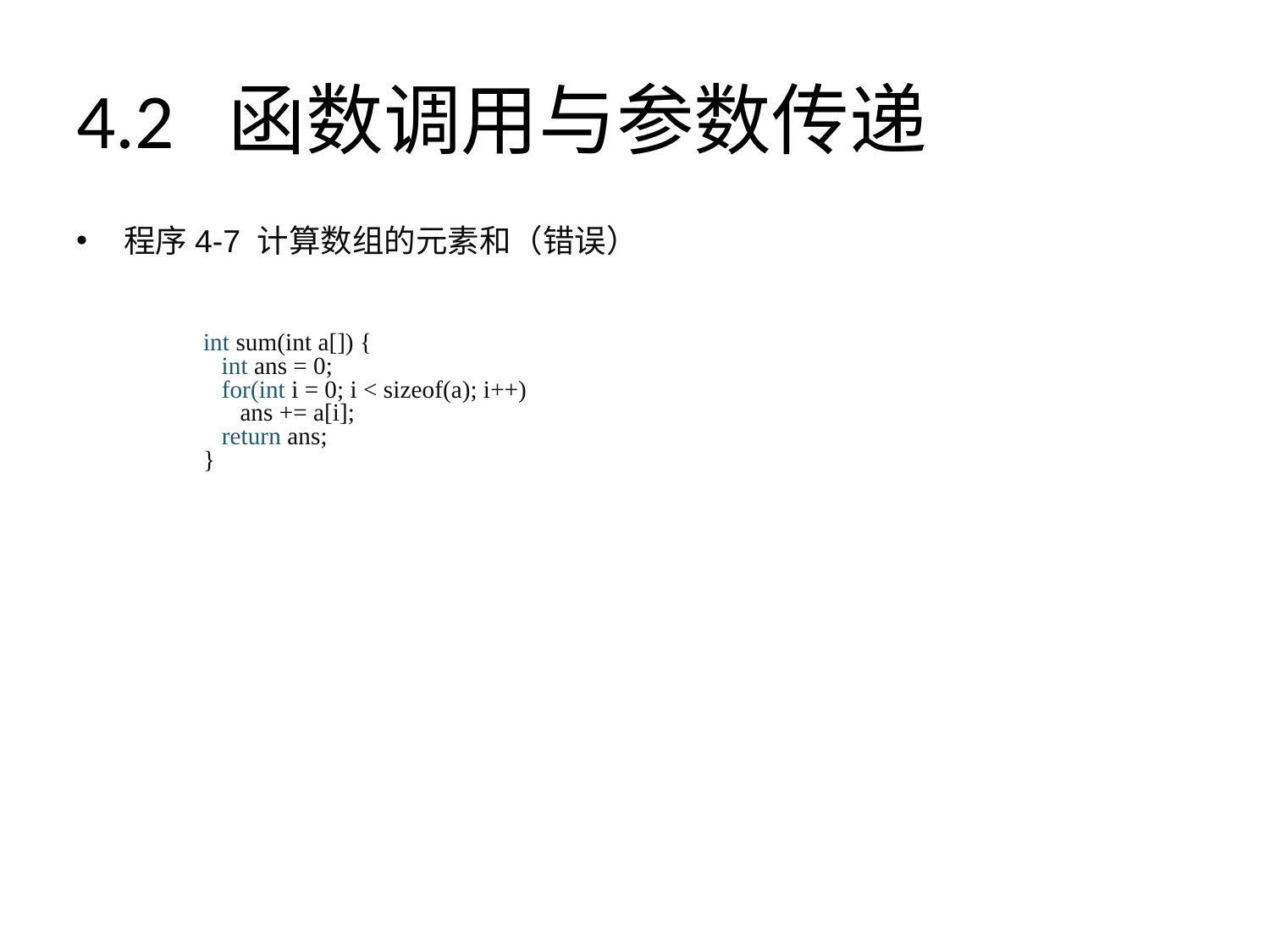

# 4.2  函数调用与参数传递
程序4-7 计算数组的元素和（错误）
	int sum(int a[]) {
	   int ans = 0;
	   for(int i = 0; i < sizeof(a); i++)
	      ans += a[i];
	   return ans;
	}